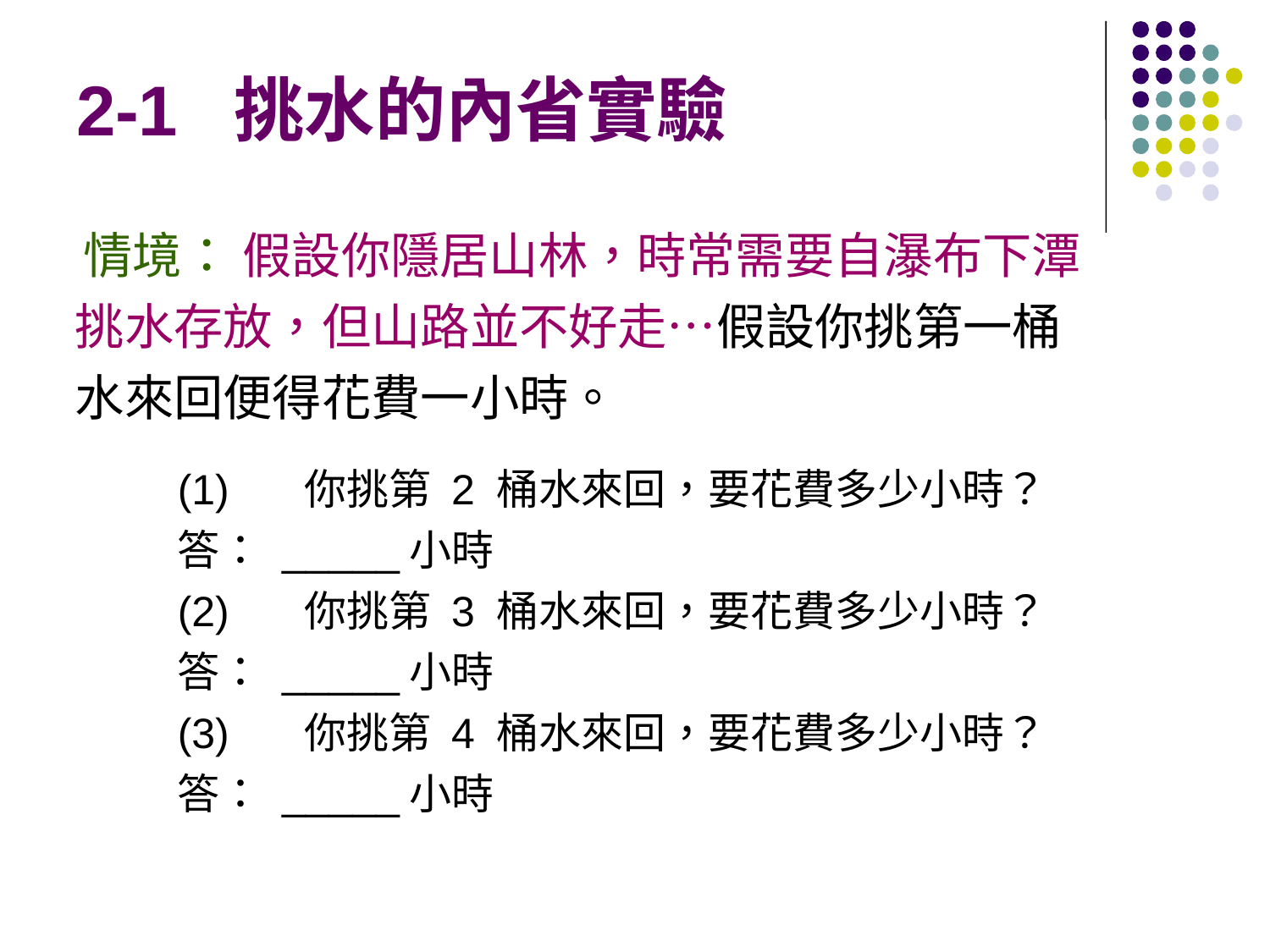

# 2-1  挑水的內省實驗
    情境： 假設你隱居山林，時常需要自瀑布下潭挑水存放，但山路並不好走…假設你挑第一桶水來回便得花費一小時。
(1)	你挑第 2 桶水來回，要花費多少小時？
答： _____小時
(2)	你挑第 3 桶水來回，要花費多少小時？
答： _____小時
(3)	你挑第 4 桶水來回，要花費多少小時？
答： _____小時